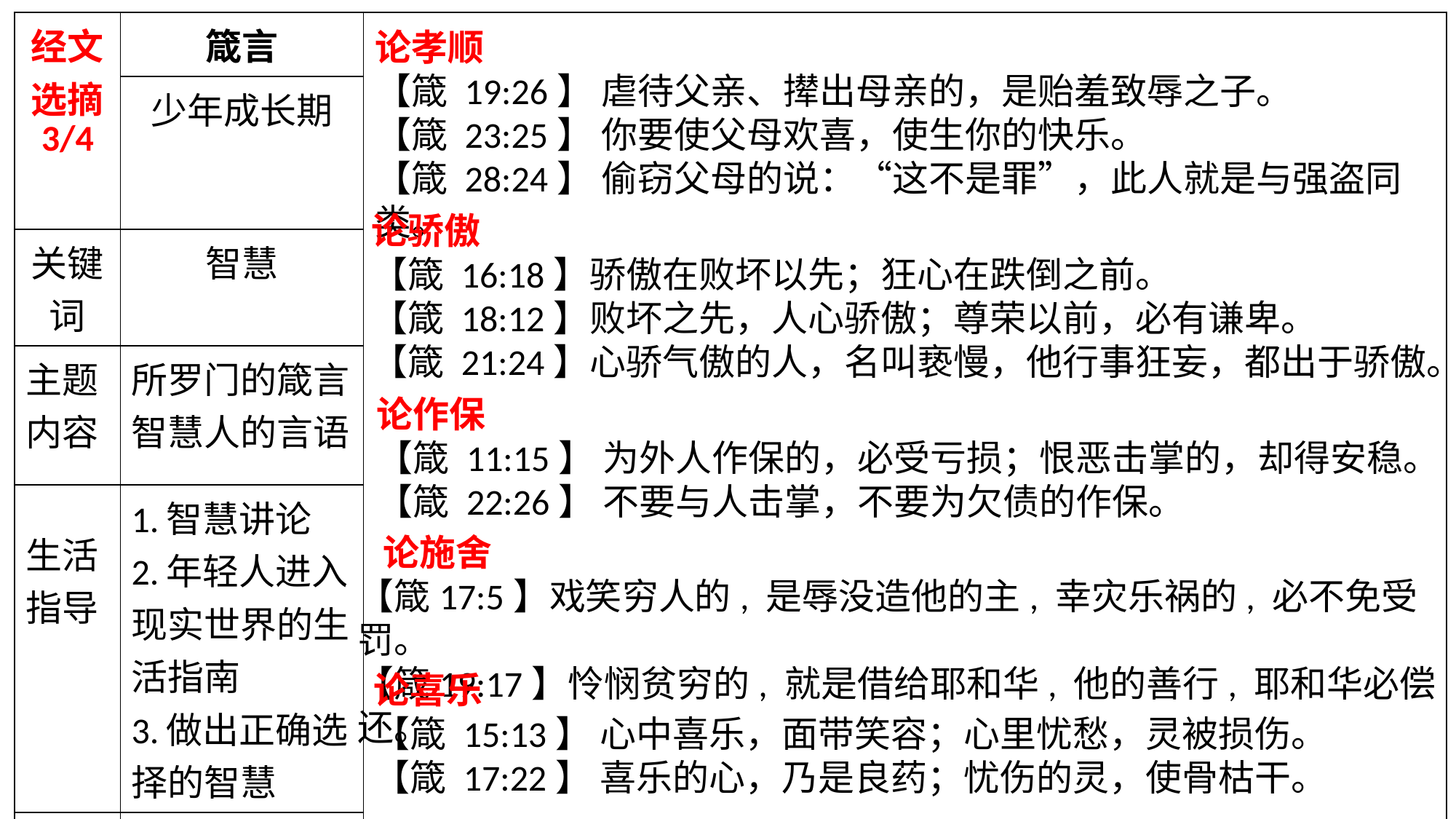

| 经文选摘 3/4 | 箴言 |  |
| --- | --- | --- |
|  | 少年成长期 |  |
| 关键词 | 智慧 |  |
| 主题内容 | 所罗门的箴言 智慧人的言语 |  |
| 生活指导 | 1.智慧讲论 2.年轻人进入现实世界的生活指南 3.做出正确选择的智慧 |  |
| 神学意义 | 敬畏神是智慧的开端 |  |
论孝顺
【箴 19:26】 虐待父亲、撵出母亲的，是贻羞致辱之子。
【箴 23:25】 你要使父母欢喜，使生你的快乐。
【箴 28:24】 偷窃父母的说：“这不是罪”，此人就是与强盗同类。
论骄傲
【箴 16:18】骄傲在败坏以先；狂心在跌倒之前。
【箴 18:12】败坏之先，人心骄傲；尊荣以前，必有谦卑。
【箴 21:24】心骄气傲的人，名叫亵慢，他行事狂妄，都出于骄傲。
论作保
【箴 11:15】 为外人作保的，必受亏损；恨恶击掌的，却得安稳。
【箴 22:26】 不要与人击掌，不要为欠债的作保。
  论施舍
【箴17:5】戏笑穷人的, 是辱没造他的主, 幸灾乐祸的, 必不免受罚。
【箴19:17】怜悯贫穷的, 就是借给耶和华, 他的善行, 耶和华必偿还。
论喜乐
【箴 15:13】 心中喜乐，面带笑容；心里忧愁，灵被损伤。
【箴 17:22】 喜乐的心，乃是良药；忧伤的灵，使骨枯干。